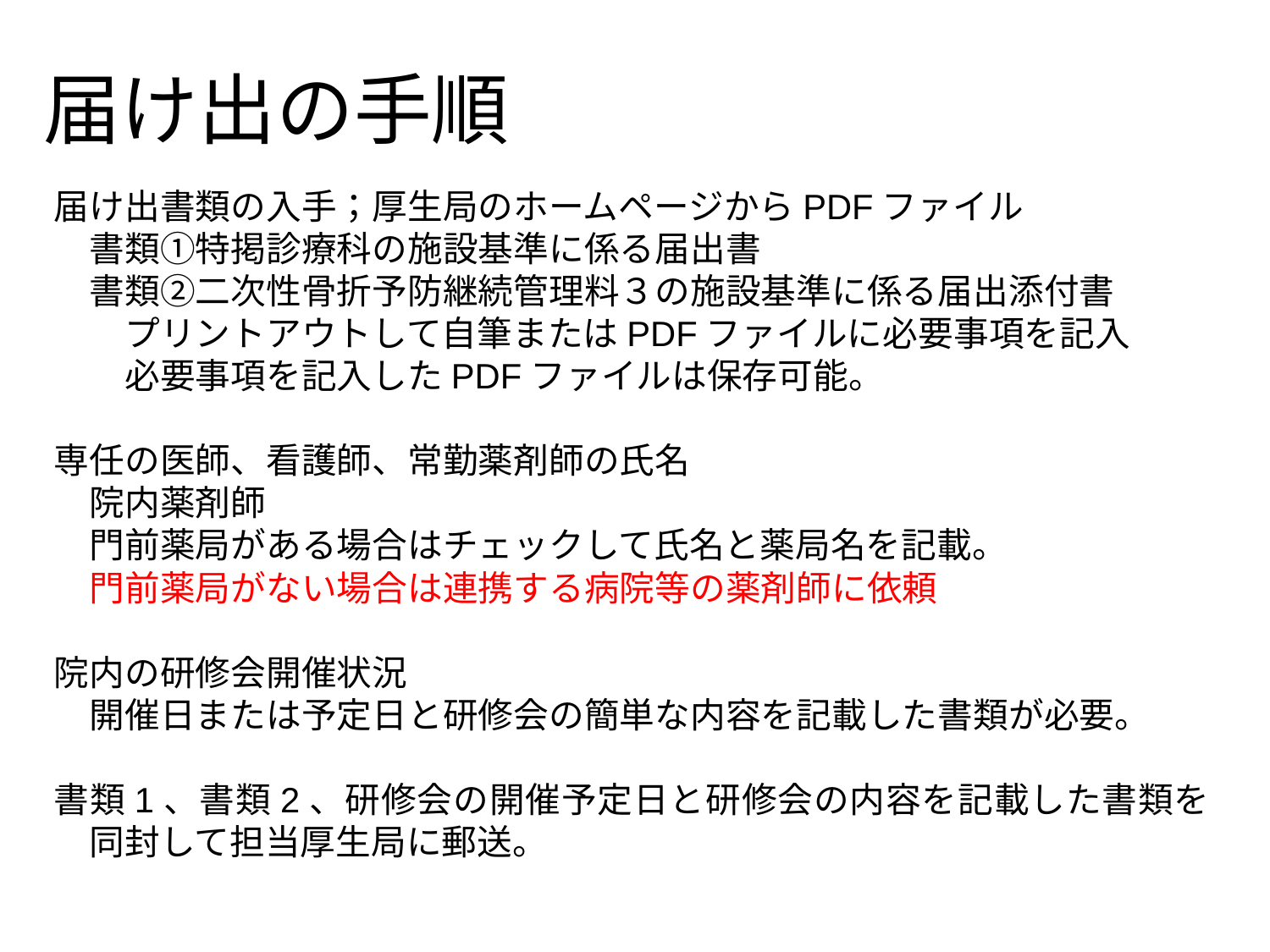

# 届け出の手順
届け出書類の入手；厚生局のホームページからPDFファイル
　書類①特掲診療科の施設基準に係る届出書
　書類②二次性骨折予防継続管理料３の施設基準に係る届出添付書
　　プリントアウトして自筆またはPDFファイルに必要事項を記入
　　必要事項を記入したPDFファイルは保存可能。

専任の医師、看護師、常勤薬剤師の氏名
　院内薬剤師
　門前薬局がある場合はチェックして氏名と薬局名を記載。
　門前薬局がない場合は連携する病院等の薬剤師に依頼

院内の研修会開催状況
　開催日または予定日と研修会の簡単な内容を記載した書類が必要。

書類1、書類2、研修会の開催予定日と研修会の内容を記載した書類を　同封して担当厚生局に郵送。